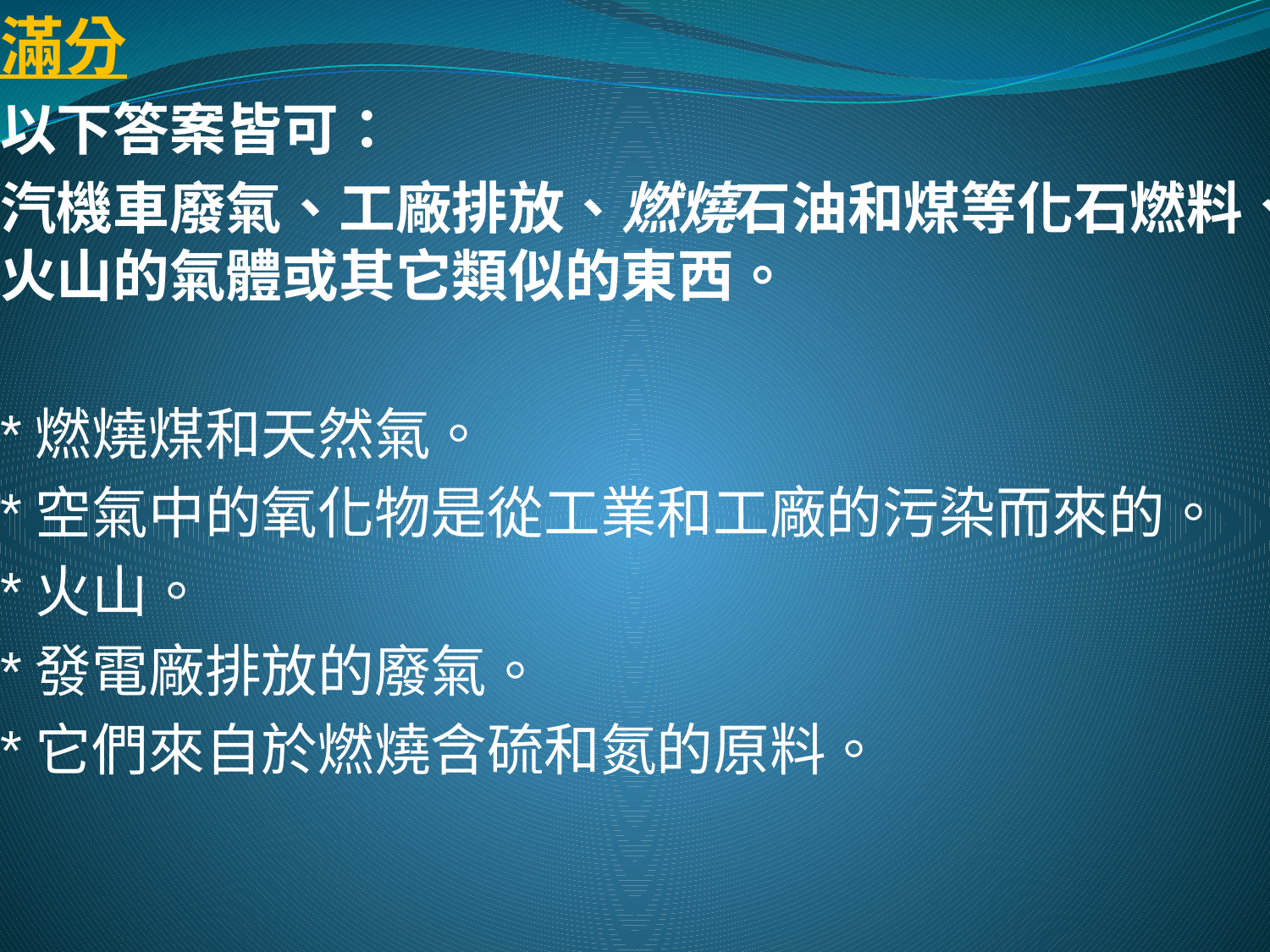

滿分
以下答案皆可：
汽機車廢氣、工廠排放、燃燒石油和煤等化石燃料、火山的氣體或其它類似的東西。

*燃燒煤和天然氣。
*空氣中的氧化物是從工業和工廠的污染而來的。
*火山。
*發電廠排放的廢氣。
*它們來自於燃燒含硫和氮的原料。